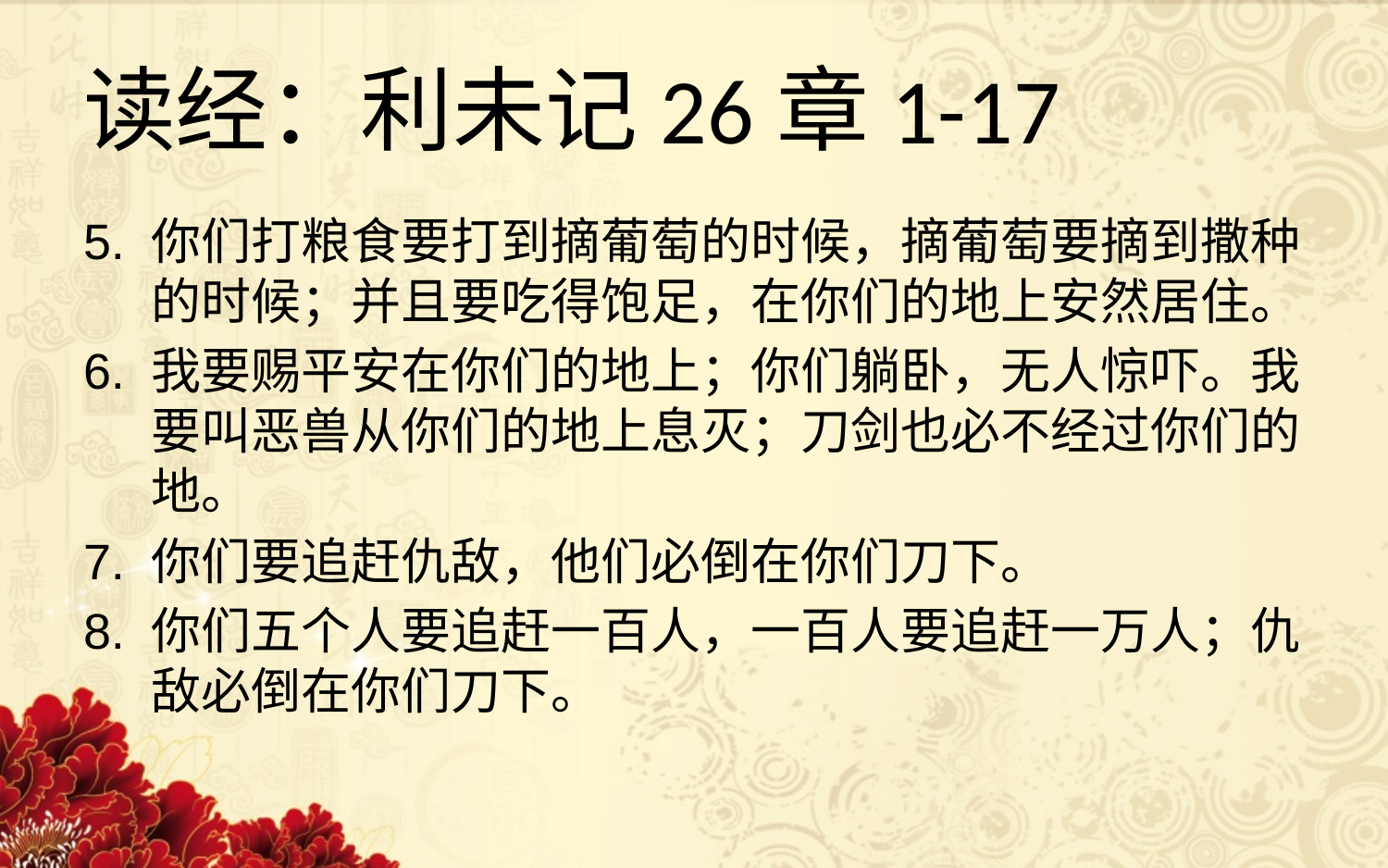

# 读经：利未记26章1-17
你们打粮食要打到摘葡萄的时候，摘葡萄要摘到撒种的时候；并且要吃得饱足，在你们的地上安然居住。
我要赐平安在你们的地上；你们躺卧，无人惊吓。我要叫恶兽从你们的地上息灭；刀剑也必不经过你们的地。
你们要追赶仇敌，他们必倒在你们刀下。
你们五个人要追赶一百人，一百人要追赶一万人；仇敌必倒在你们刀下。